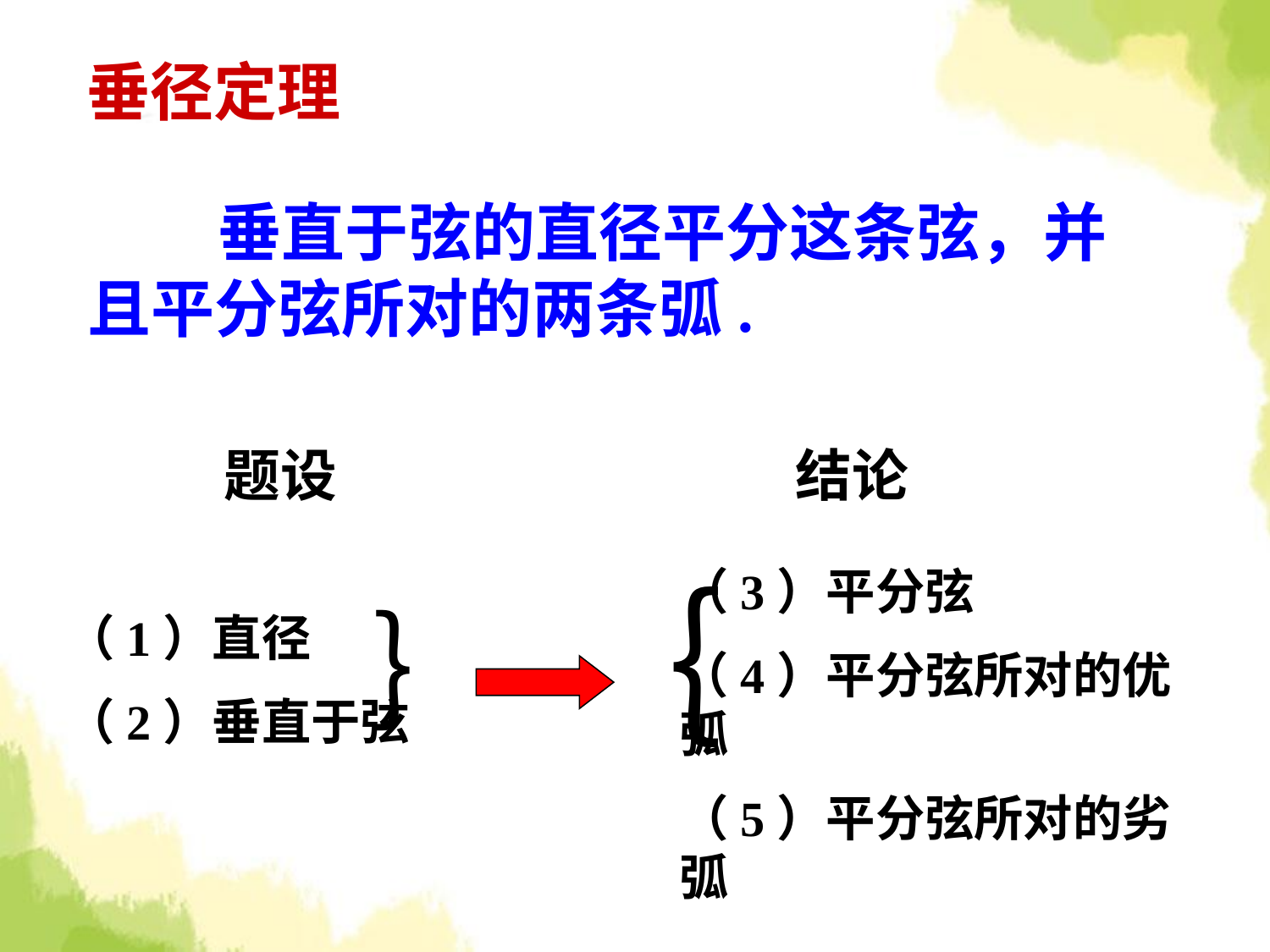

垂径定理
        垂直于弦的直径平分这条弦，并且平分弦所对的两条弧.
题设
结论
（3）平分弦
（4）平分弦所对的优弧
（5）平分弦所对的劣弧
｛
｝
（1）直径
（2）垂直于弦